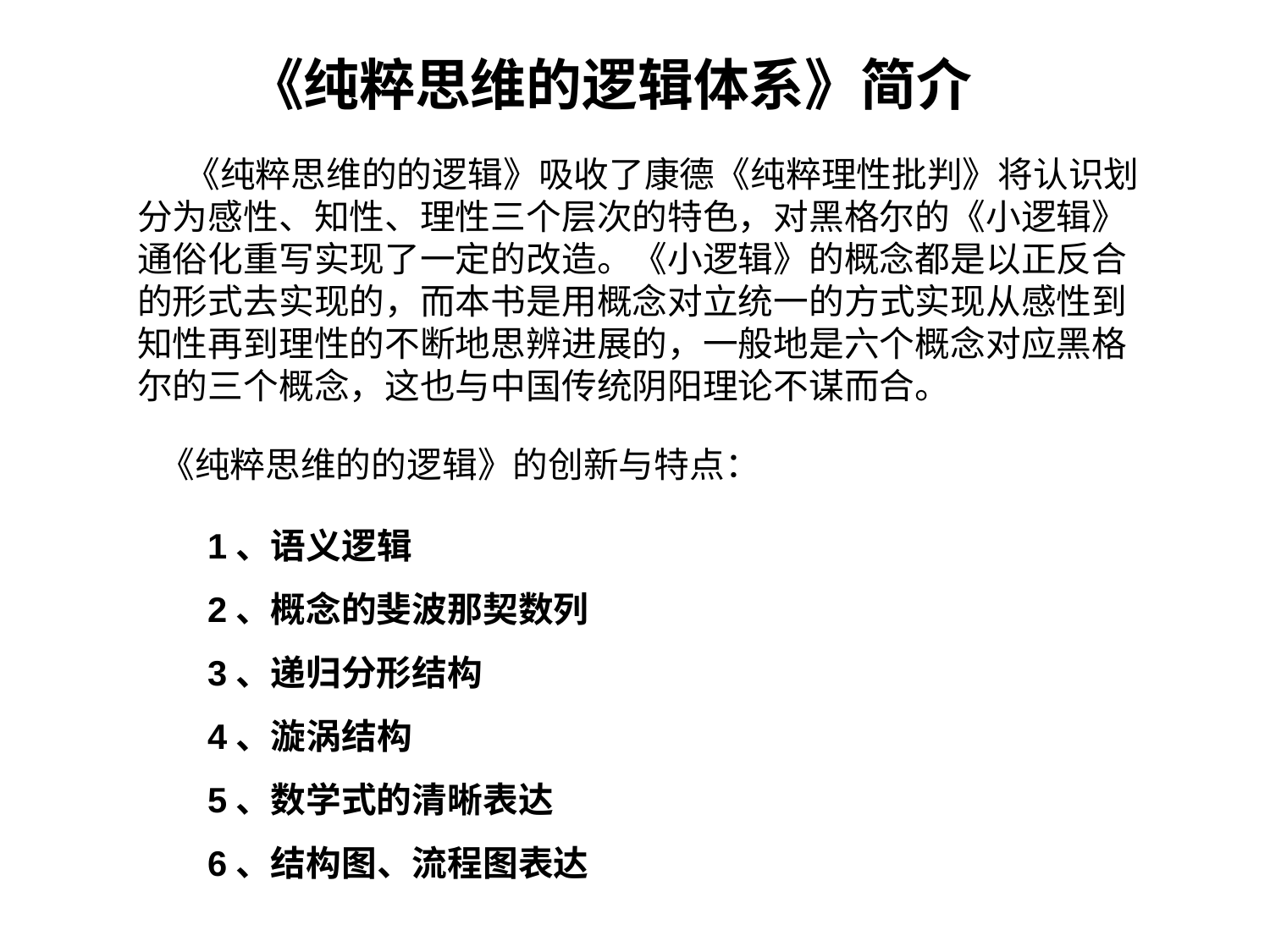

《纯粹思维的逻辑体系》简介
     《纯粹思维的的逻辑》吸收了康德《纯粹理性批判》将认识划分为感性、知性、理性三个层次的特色，对黑格尔的《小逻辑》通俗化重写实现了一定的改造。《小逻辑》的概念都是以正反合的形式去实现的，而本书是用概念对立统一的方式实现从感性到知性再到理性的不断地思辨进展的，一般地是六个概念对应黑格尔的三个概念，这也与中国传统阴阳理论不谋而合。
   《纯粹思维的的逻辑》的创新与特点：
1、语义逻辑
2、概念的斐波那契数列
3、递归分形结构
4、漩涡结构
5、数学式的清晰表达
6、结构图、流程图表达